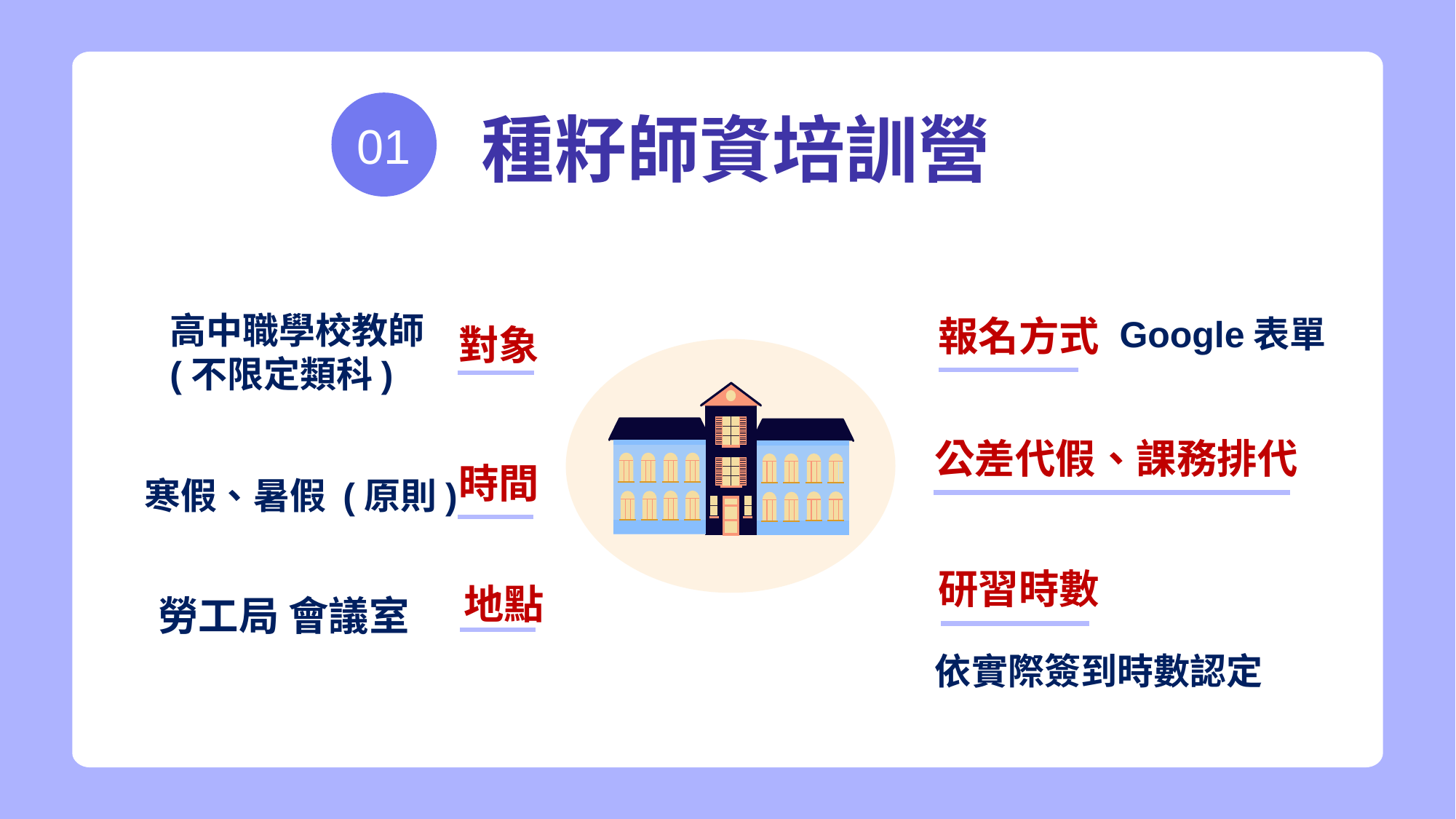

# 種籽師資培訓營
01
高中職學校教師
(不限定類科)
對象
時間
寒假、暑假 (原則)
地點
勞工局 會議室
報名方式
Google表單
公差代假、課務排代
研習時數
依實際簽到時數認定